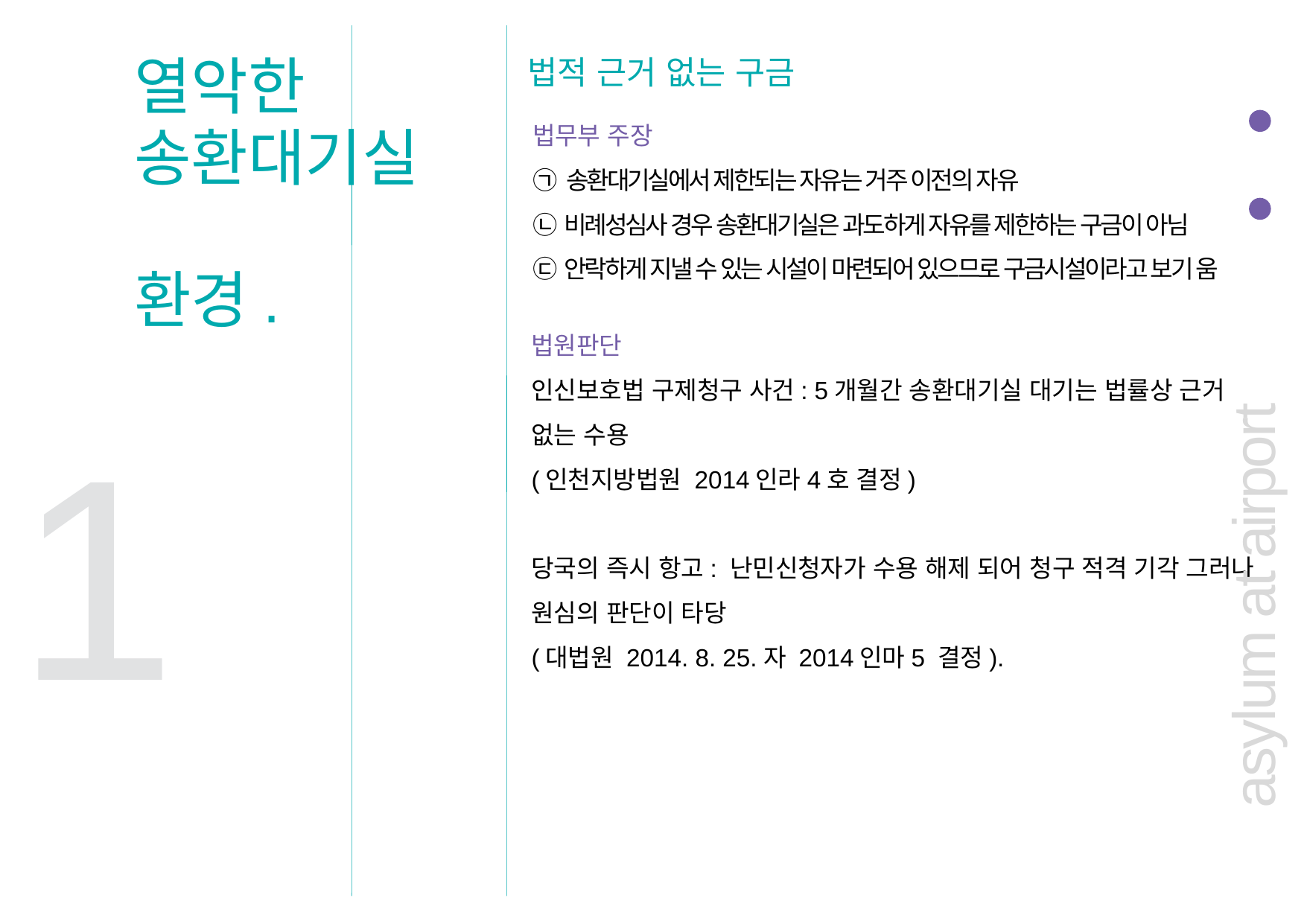

열악한
송환대기실

환경.
법적 근거 없는 구금
법무부 주장
㉠  송환대기실에서 제한되는 자유는 거주 이전의 자유
㉡  비례성심사 경우 송환대기실은 과도하게 자유를 제한하는 구금이 아님
㉢  안락하게 지낼 수 있는 시설이 마련되어 있으므로 구금시설이라고 보기 움

법원판단
인신보호법 구제청구 사건: 5개월간 송환대기실 대기는 법률상 근거 없는 수용
(인천지방법원 2014인라4호 결정)

당국의 즉시 항고: 난민신청자가 수용 해제 되어 청구 적격 기각 그러나 원심의 판단이 타당
(대법원 2014. 8. 25.자 2014인마5 결정).
asylum at airport
1